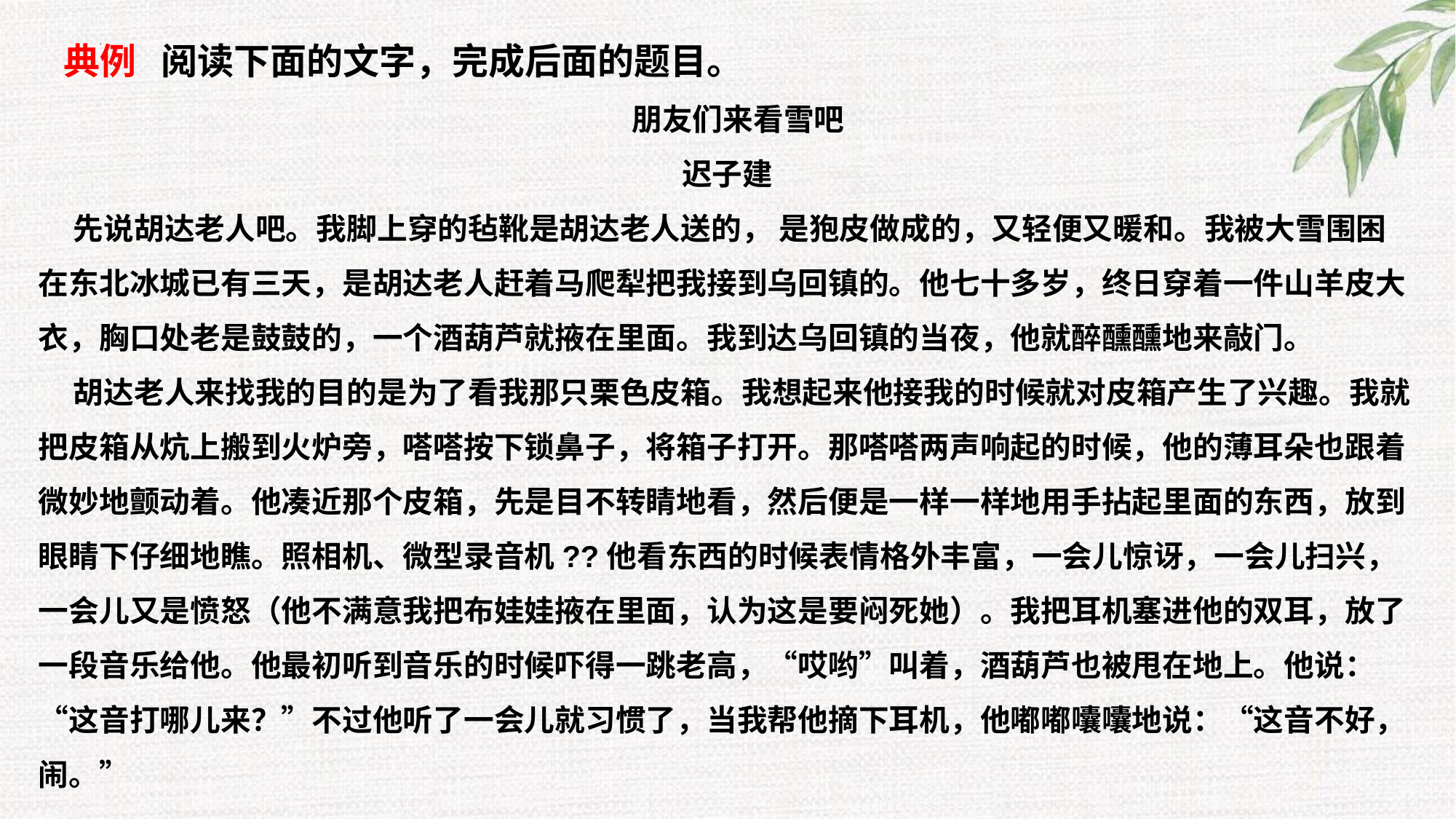

典例   阅读下面的文字，完成后面的题目。
  朋友们来看雪吧
迟子建
    先说胡达老人吧。我脚上穿的毡靴是胡达老人送的， 是狍皮做成的，又轻便又暖和。我被大雪围困在东北冰城已有三天，是胡达老人赶着马爬犁把我接到乌回镇的。他七十多岁，终日穿着一件山羊皮大衣，胸口处老是鼓鼓的，一个酒葫芦就掖在里面。我到达乌回镇的当夜，他就醉醺醺地来敲门。
    胡达老人来找我的目的是为了看我那只栗色皮箱。我想起来他接我的时候就对皮箱产生了兴趣。我就把皮箱从炕上搬到火炉旁，嗒嗒按下锁鼻子，将箱子打开。那嗒嗒两声响起的时候，他的薄耳朵也跟着微妙地颤动着。他凑近那个皮箱，先是目不转睛地看，然后便是一样一样地用手拈起里面的东西，放到眼睛下仔细地瞧。照相机、微型录音机??他看东西的时候表情格外丰富，一会儿惊讶，一会儿扫兴，一会儿又是愤怒（他不满意我把布娃娃掖在里面，认为这是要闷死她）。我把耳机塞进他的双耳，放了一段音乐给他。他最初听到音乐的时候吓得一跳老高，“哎哟”叫着，酒葫芦也被甩在地上。他说：“这音打哪儿来？”不过他听了一会儿就习惯了，当我帮他摘下耳机，他嘟嘟囔囔地说：“这音不好，闹。”